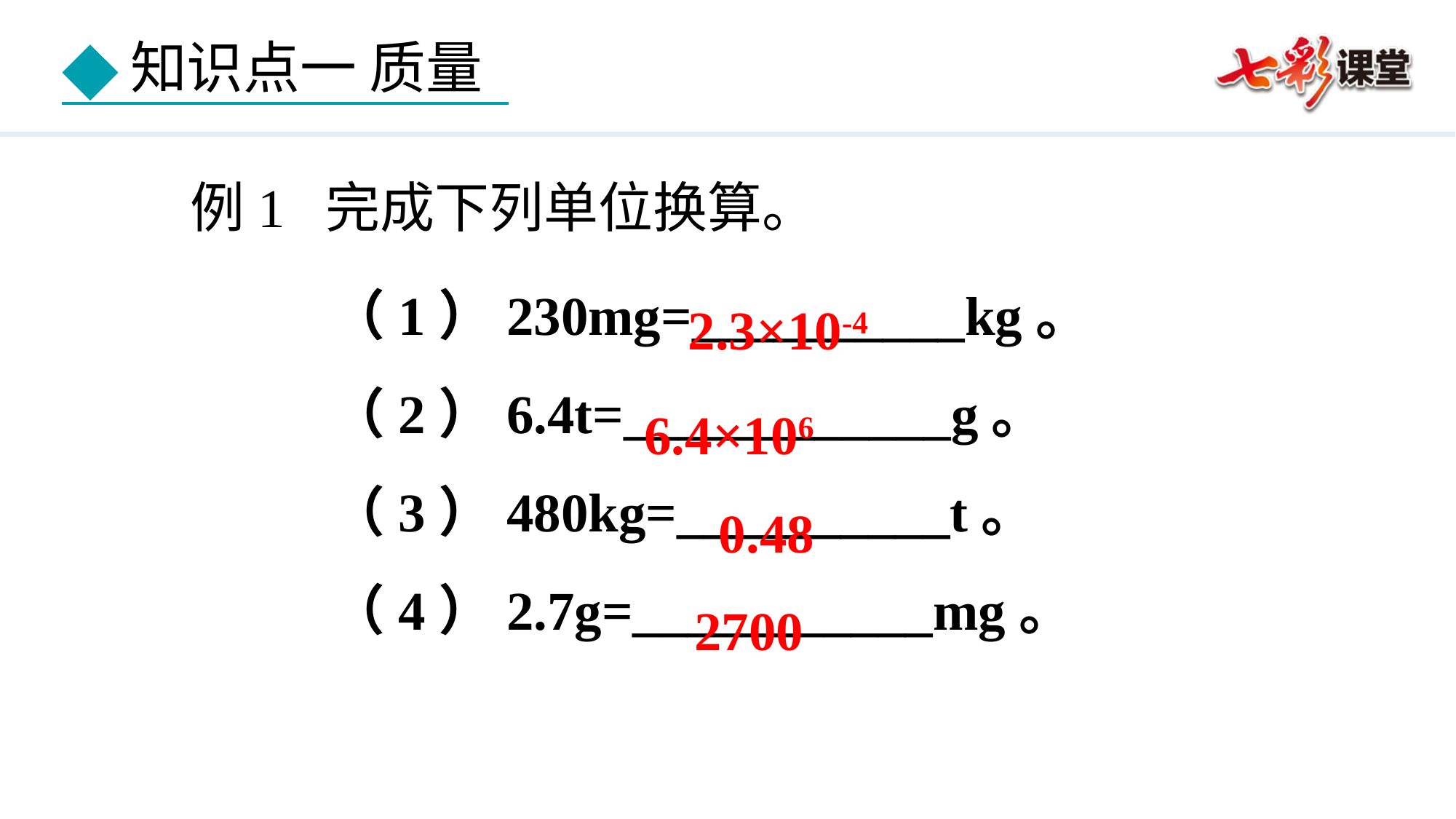

例1  完成下列单位换算。

（1）230mg=__________kg。
（2）6.4t=____________g。
（3）480kg=__________t。
（4）2.7g=___________mg。
2.3×10-4
6.4×106
0.48
2700